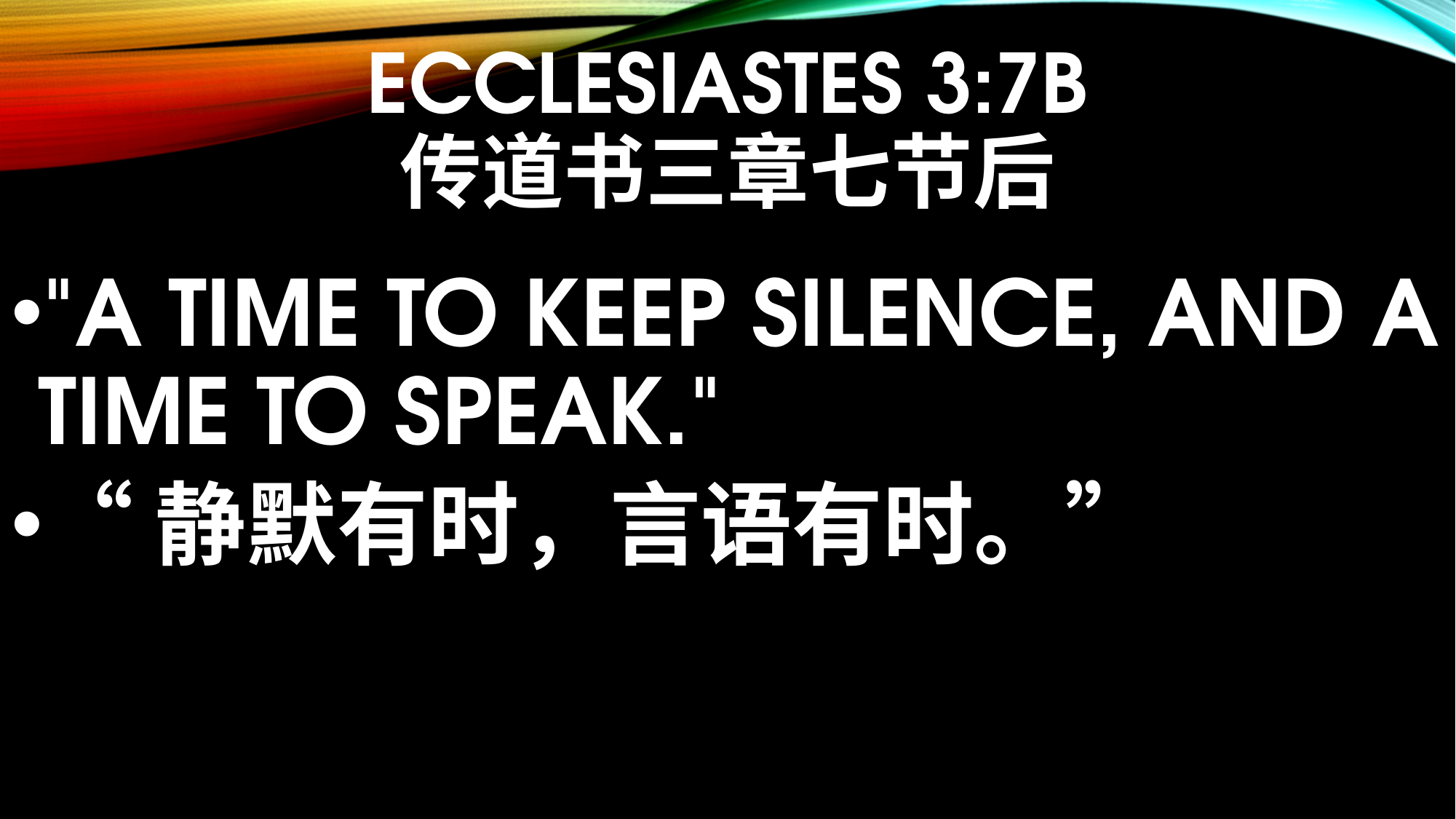

# ECCLESIASTES 3:7B 传道书三章七节后
"A TIME TO KEEP SILENCE, AND A TIME TO SPEAK."
“静默有时，言语有时。”